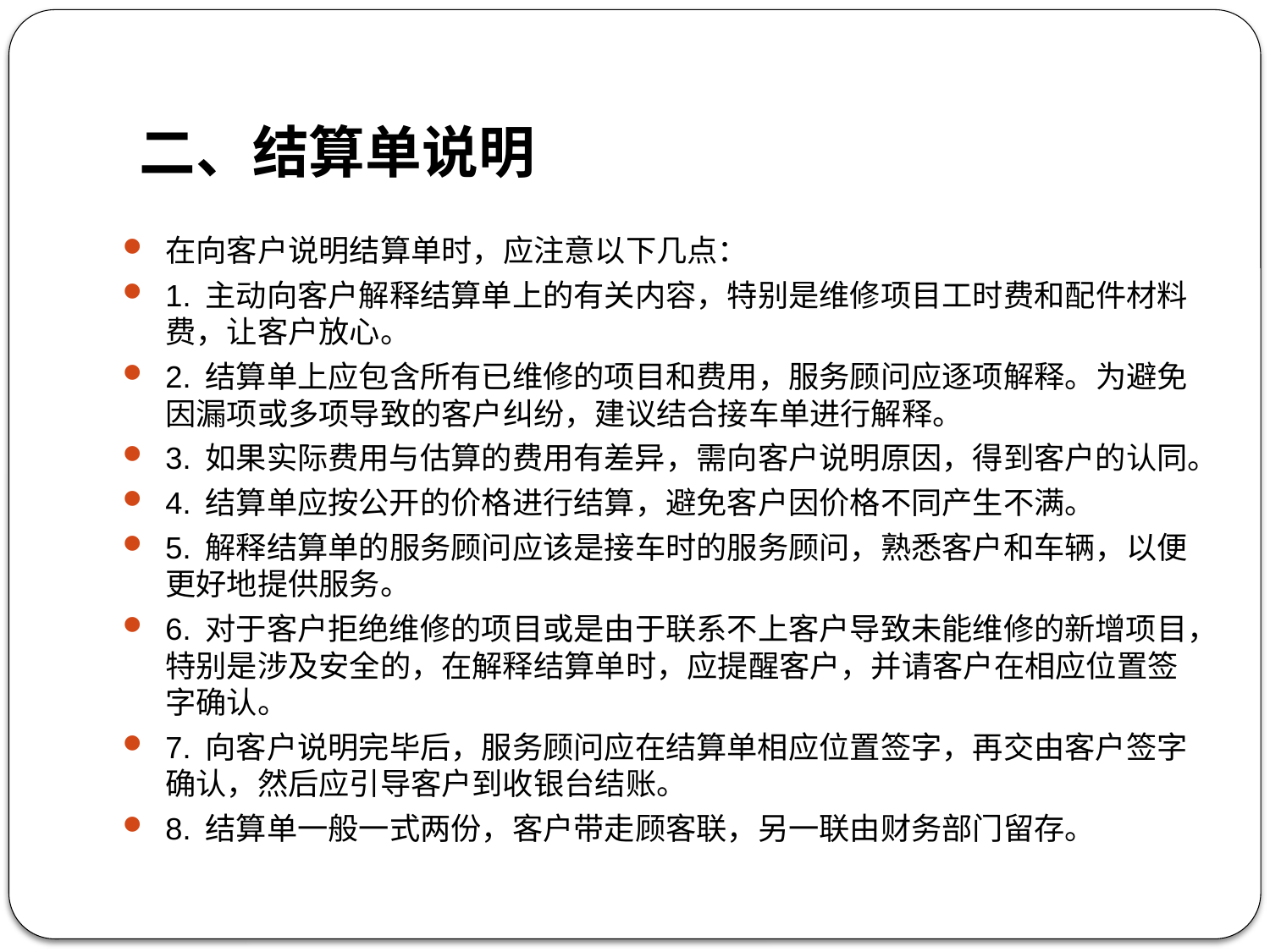

# 二、结算单说明
在向客户说明结算单时，应注意以下几点：
1. 主动向客户解释结算单上的有关内容，特别是维修项目工时费和配件材料费，让客户放心。
2. 结算单上应包含所有已维修的项目和费用，服务顾问应逐项解释。为避免因漏项或多项导致的客户纠纷，建议结合接车单进行解释。
3. 如果实际费用与估算的费用有差异，需向客户说明原因，得到客户的认同。
4. 结算单应按公开的价格进行结算，避免客户因价格不同产生不满。
5. 解释结算单的服务顾问应该是接车时的服务顾问，熟悉客户和车辆，以便更好地提供服务。
6. 对于客户拒绝维修的项目或是由于联系不上客户导致未能维修的新增项目，特别是涉及安全的，在解释结算单时，应提醒客户，并请客户在相应位置签字确认。
7. 向客户说明完毕后，服务顾问应在结算单相应位置签字，再交由客户签字确认，然后应引导客户到收银台结账。
8. 结算单一般一式两份，客户带走顾客联，另一联由财务部门留存。